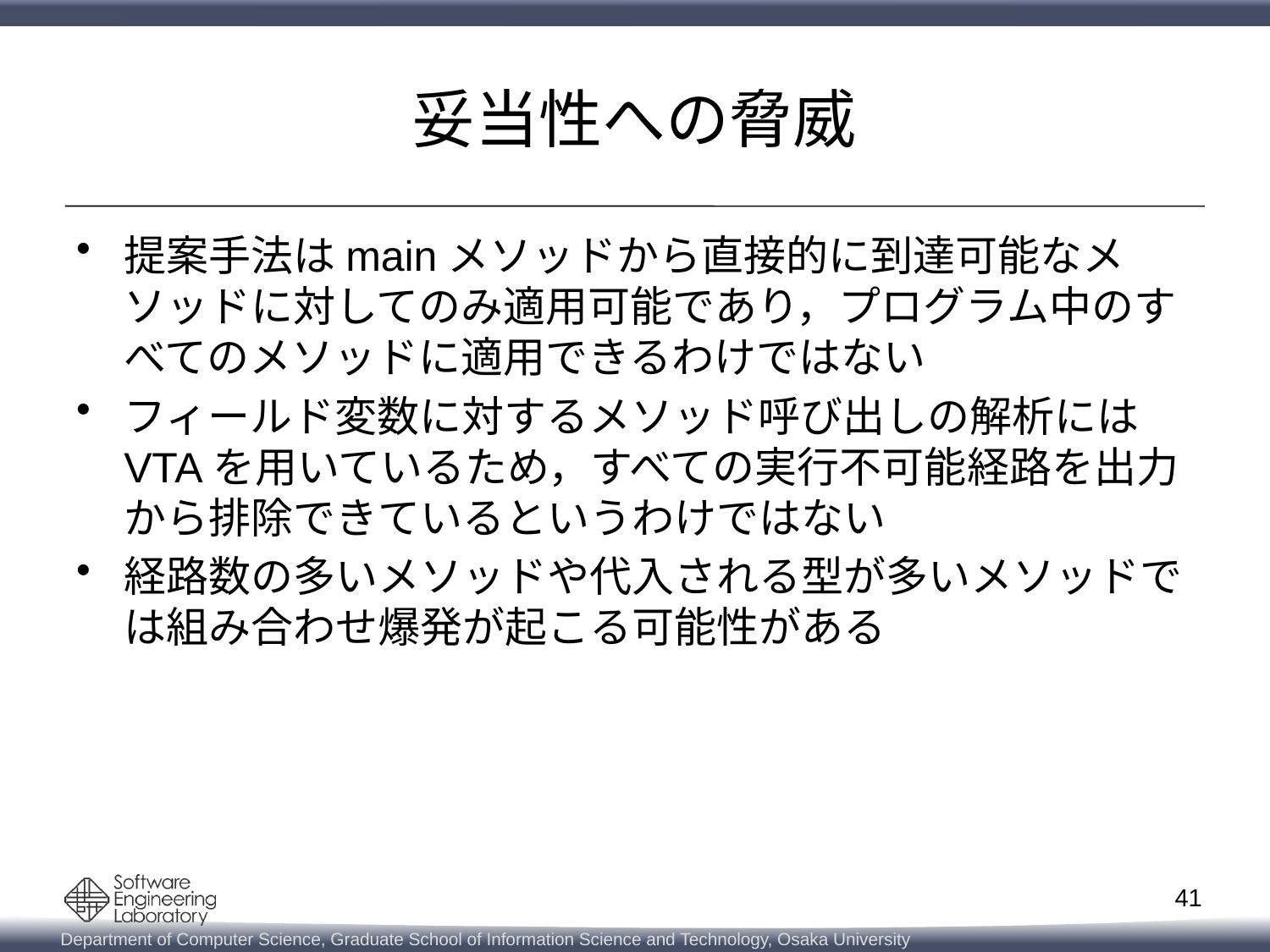

# 妥当性への脅威
提案手法はmainメソッドから直接的に到達可能なメソッドに対してのみ適用可能であり，プログラム中のすべてのメソッドに適用できるわけではない
フィールド変数に対するメソッド呼び出しの解析にはVTAを用いているため，すべての実行不可能経路を出力から排除できているというわけではない
経路数の多いメソッドや代入される型が多いメソッドでは組み合わせ爆発が起こる可能性がある

41